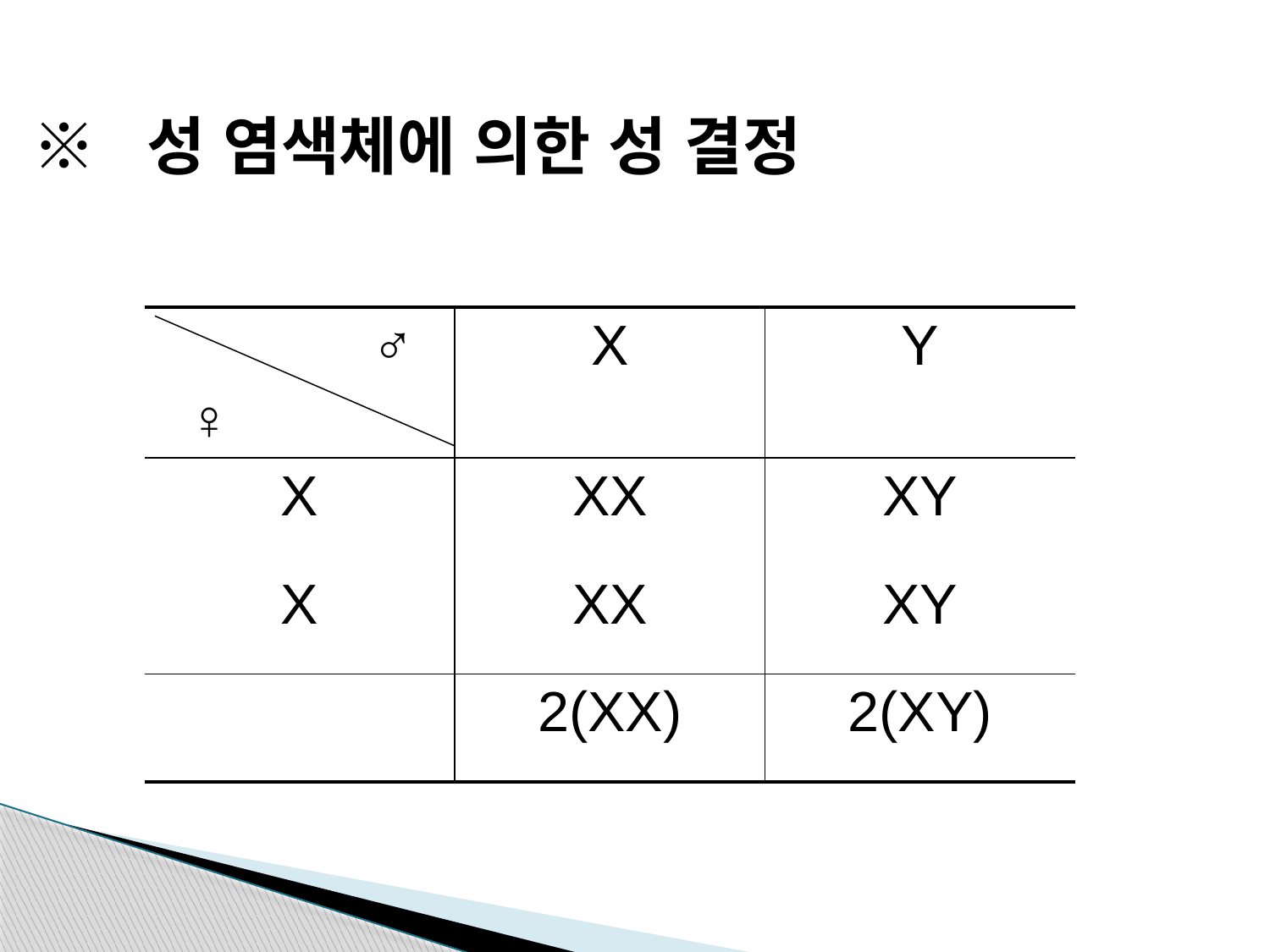

# ※  성 염색체에 의한 성 결정
| ♂ ♀ | X | Y |
| --- | --- | --- |
| X | XX | XY |
| X | XX | XY |
|  | 2(XX) | 2(XY) |